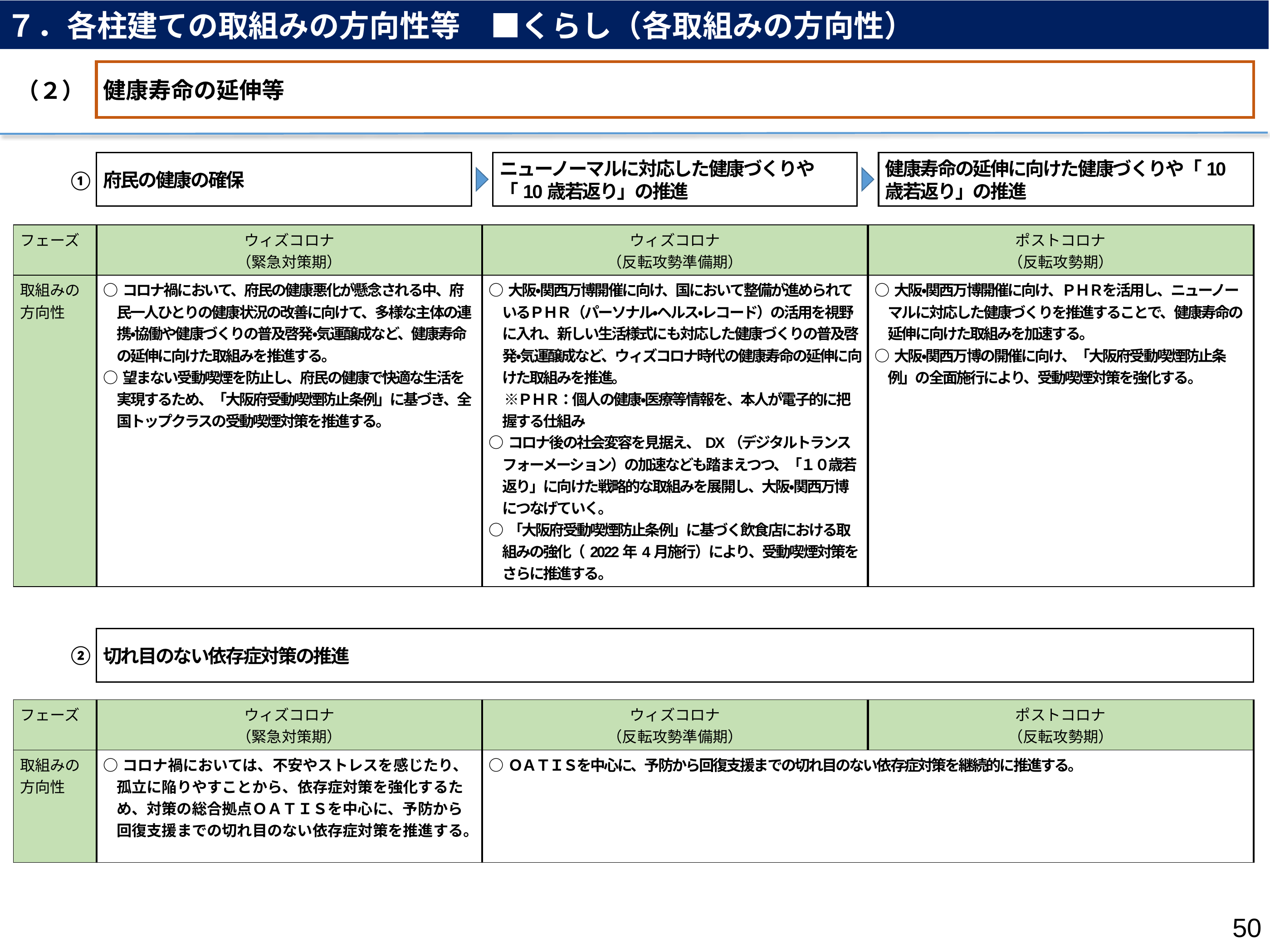

７．各柱建ての取組みの方向性等　■くらし（各取組みの方向性）
健康寿命の延伸等
（２）
府民の健康の確保
ニューノーマルに対応した健康づくりや「10歳若返り」の推進
健康寿命の延伸に向けた健康づくりや「10歳若返り」の推進
①

| フェーズ | ウィズコロナ （緊急対策期） | ウィズコロナ （反転攻勢準備期） | ポストコロナ （反転攻勢期） |
| --- | --- | --- | --- |
| 取組みの 方向性 | ○コロナ禍において、府民の健康悪化が懸念される中、府民一人ひとりの健康状況の改善に向けて、多様な主体の連携・協働や健康づくりの普及啓発・気運醸成など、健康寿命の延伸に向けた取組みを推進する。 ○望まない受動喫煙を防止し、府民の健康で快適な生活を実現するため、「大阪府受動喫煙防止条例」に基づき、全国トップクラスの受動喫煙対策を推進する。 | ○大阪・関西万博開催に向け、国において整備が進められているＰＨＲ（パーソナル・ヘルス・レコード）の活用を視野に入れ、新しい生活様式にも対応した健康づくりの普及啓発・気運醸成など、ウィズコロナ時代の健康寿命の延伸に向けた取組みを推進。 　※ＰＨＲ：個人の健康・医療等情報を、本人が電子的に把握する仕組み ○コロナ後の社会変容を見据え、DX（デジタルトランスフォーメーション）の加速なども踏まえつつ、「１０歳若返り」に向けた戦略的な取組みを展開し、大阪・関西万博につなげていく。 ○「大阪府受動喫煙防止条例」に基づく飲食店における取組みの強化（2022年4月施行）により、受動喫煙対策をさらに推進する。 | ○大阪・関西万博開催に向け、ＰＨＲを活用し、ニューノーマルに対応した健康づくりを推進することで、健康寿命の延伸に向けた取組みを加速する。 ○大阪・関西万博の開催に向け、「大阪府受動喫煙防止条例」の全面施行により、受動喫煙対策を強化する。 |
切れ目のない依存症対策の推進
②
| フェーズ | ウィズコロナ （緊急対策期） | ウィズコロナ （反転攻勢準備期） | ポストコロナ （反転攻勢期） |
| --- | --- | --- | --- |
| 取組みの 方向性 | ○コロナ禍においては、不安やストレスを感じたり、孤立に陥りやすことから、依存症対策を強化するため、対策の総合拠点ＯＡＴＩＳを中心に、予防から回復支援までの切れ目のない依存症対策を推進する。 | ○ＯＡＴＩＳを中心に、予防から回復支援までの切れ目のない依存症対策を継続的に推進する。 |  |
50